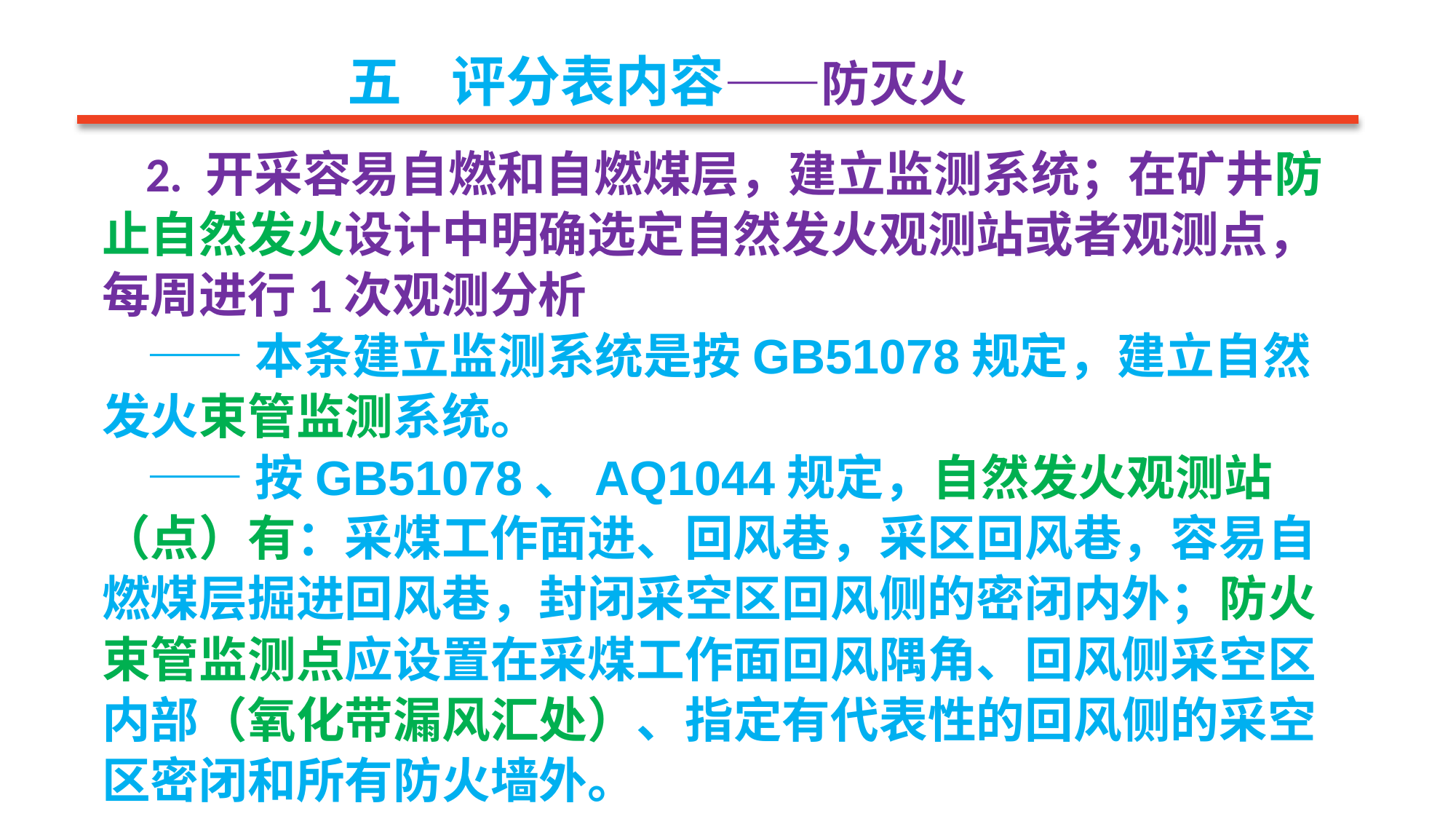

五    评分表内容——防灭火
    2. 开采容易自燃和自燃煤层，建立监测系统；在矿井防止自然发火设计中明确选定自然发火观测站或者观测点，每周进行1次观测分析
    ——本条建立监测系统是按GB51078规定，建立自然发火束管监测系统。
    ——按GB51078、AQ1044规定，自然发火观测站（点）有：采煤工作面进、回风巷，采区回风巷，容易自燃煤层掘进回风巷，封闭采空区回风侧的密闭内外；防火束管监测点应设置在采煤工作面回风隅角、回风侧采空区内部（氧化带漏风汇处）、指定有代表性的回风侧的采空区密闭和所有防火墙外。